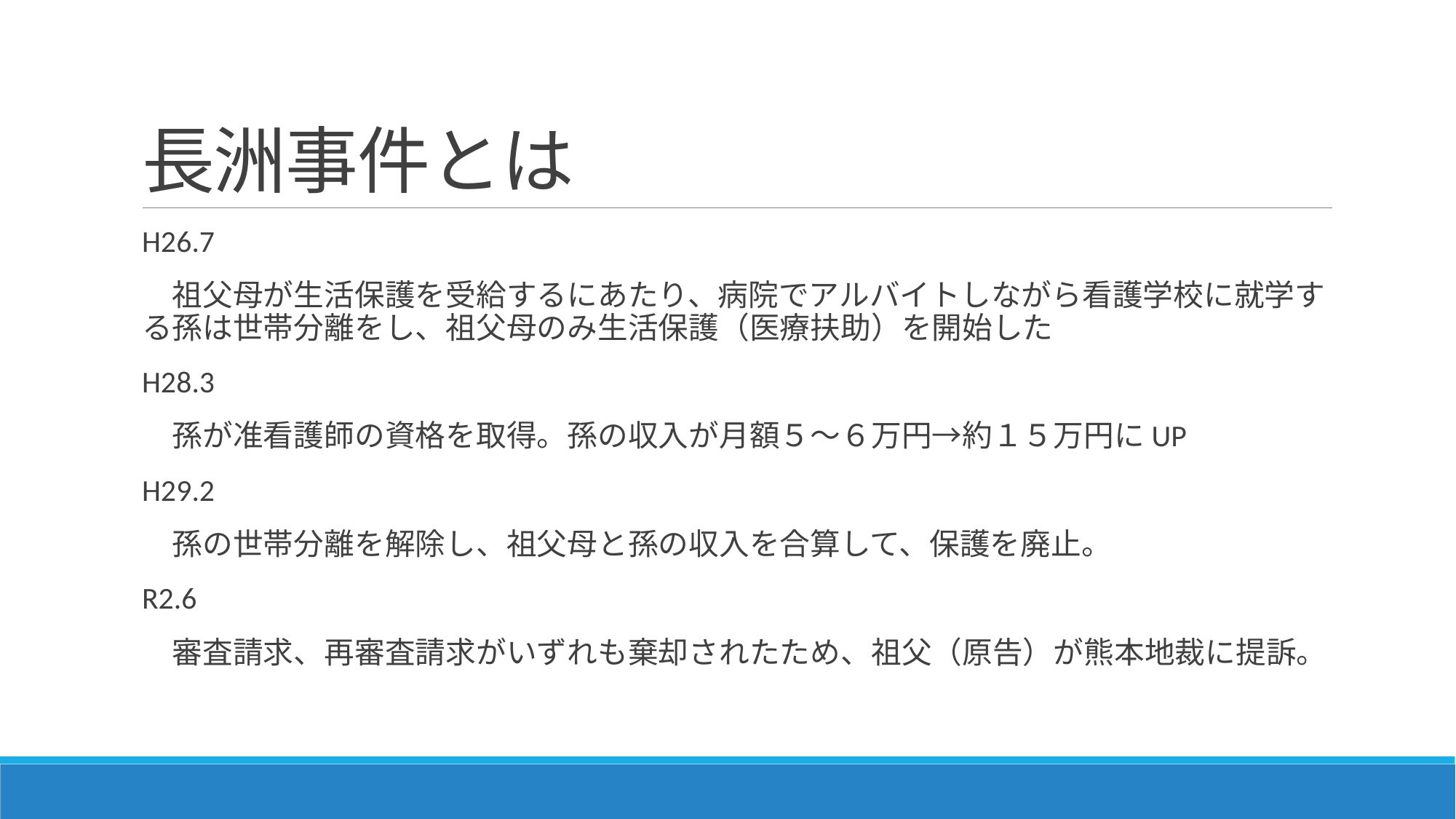

# 長洲事件とは
H26.7
　祖父母が生活保護を受給するにあたり、病院でアルバイトしながら看護学校に就学する孫は世帯分離をし、祖父母のみ生活保護（医療扶助）を開始した
H28.3
　孫が准看護師の資格を取得。孫の収入が月額５～６万円→約１５万円にUP
H29.2
　孫の世帯分離を解除し、祖父母と孫の収入を合算して、保護を廃止。
R2.6
　審査請求、再審査請求がいずれも棄却されたため、祖父（原告）が熊本地裁に提訴。